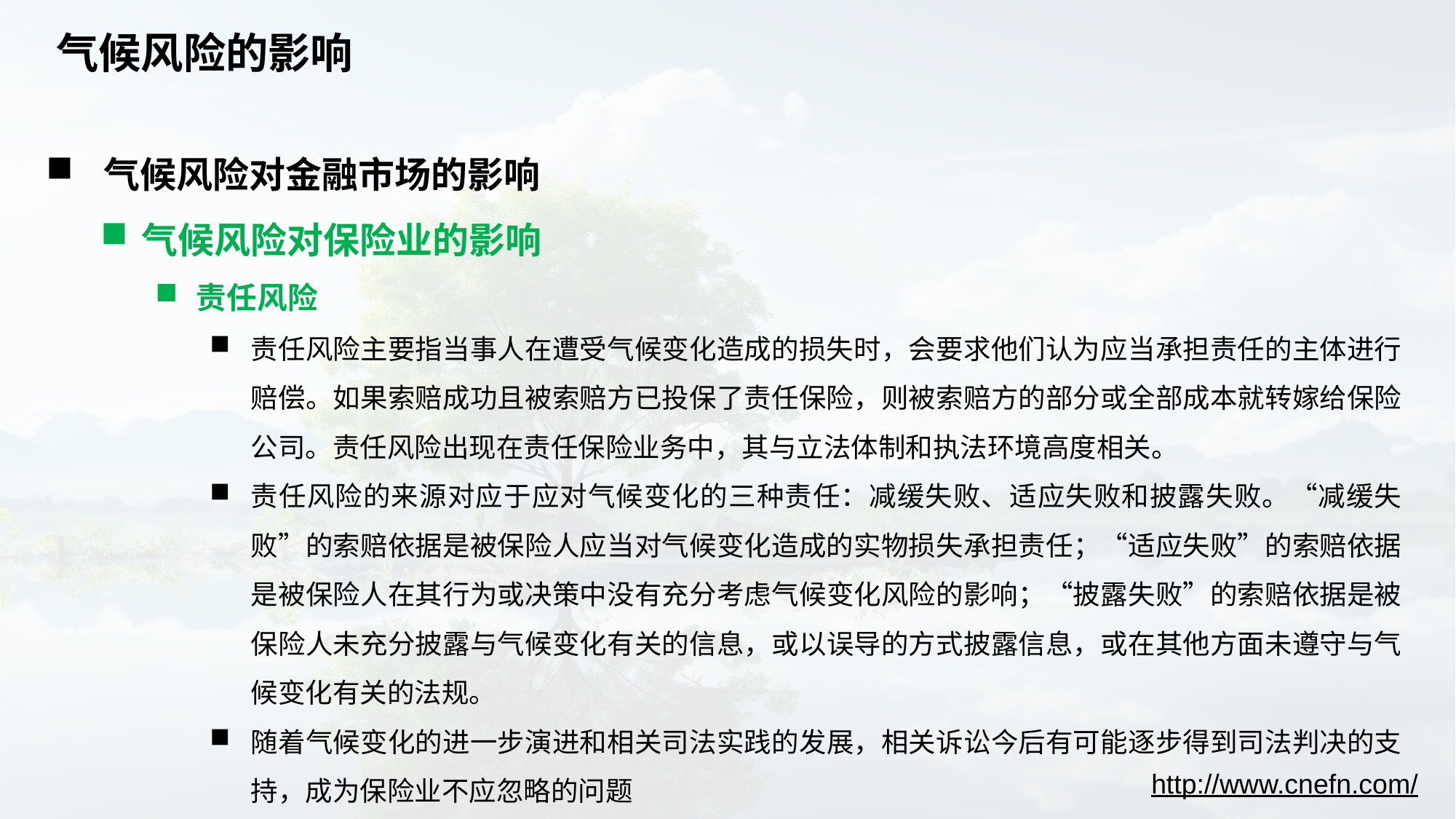

# 气候风险的影响
 气候风险对金融市场的影响
气候风险对保险业的影响
责任风险
责任风险主要指当事人在遭受气候变化造成的损失时，会要求他们认为应当承担责任的主体进行赔偿。如果索赔成功且被索赔方已投保了责任保险，则被索赔方的部分或全部成本就转嫁给保险公司。责任风险出现在责任保险业务中，其与立法体制和执法环境高度相关。
责任风险的来源对应于应对气候变化的三种责任：减缓失败、适应失败和披露失败。“减缓失败”的索赔依据是被保险人应当对气候变化造成的实物损失承担责任；“适应失败”的索赔依据是被保险人在其行为或决策中没有充分考虑气候变化风险的影响；“披露失败”的索赔依据是被保险人未充分披露与气候变化有关的信息，或以误导的方式披露信息，或在其他方面未遵守与气候变化有关的法规。
随着气候变化的进一步演进和相关司法实践的发展，相关诉讼今后有可能逐步得到司法判决的支持，成为保险业不应忽略的问题